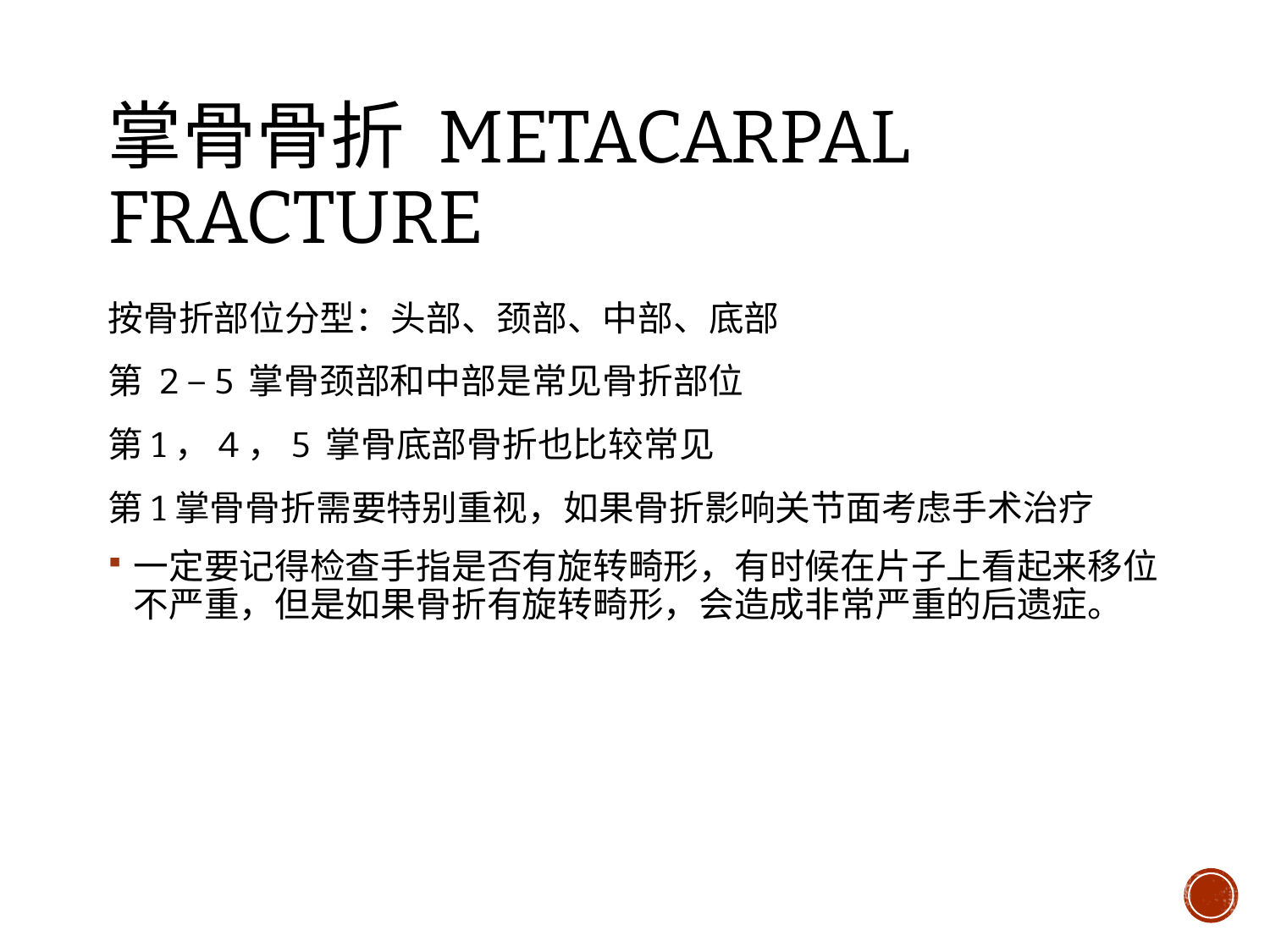

# 掌骨骨折 Metacarpal fracture
按骨折部位分型：头部、颈部、中部、底部
第 2 – 5 掌骨颈部和中部是常见骨折部位
第1，4，5 掌骨底部骨折也比较常见
第1掌骨骨折需要特别重视，如果骨折影响关节面考虑手术治疗
一定要记得检查手指是否有旋转畸形，有时候在片子上看起来移位不严重，但是如果骨折有旋转畸形，会造成非常严重的后遗症。